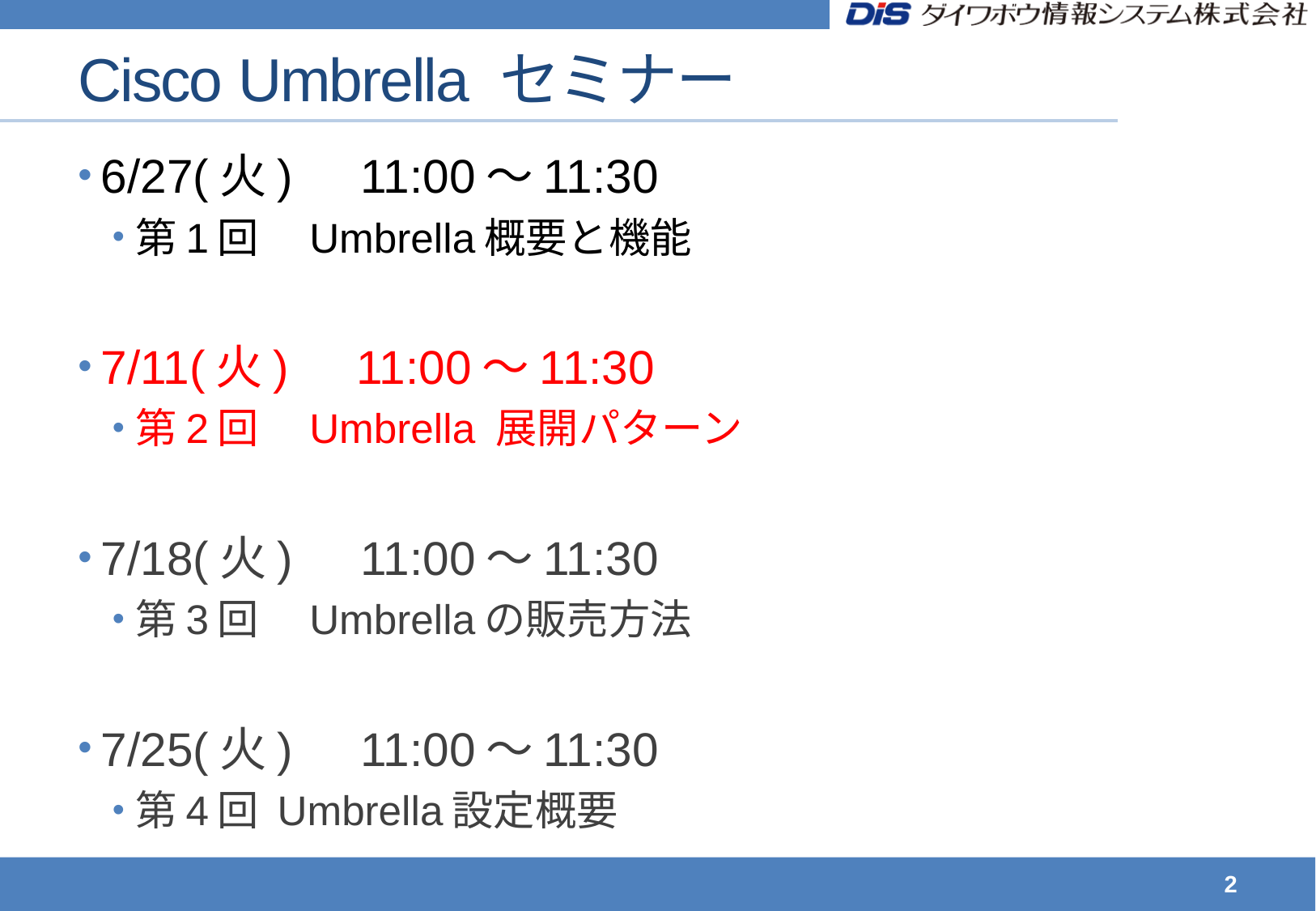

# Cisco Umbrella セミナー
6/27(火)　11:00～11:30
第1回　Umbrella概要と機能

7/11(火)　11:00～11:30
第2回　Umbrella 展開パターン

7/18(火)　11:00～11:30
第3回　Umbrellaの販売方法

7/25(火)　11:00～11:30
第4回 Umbrella設定概要
2